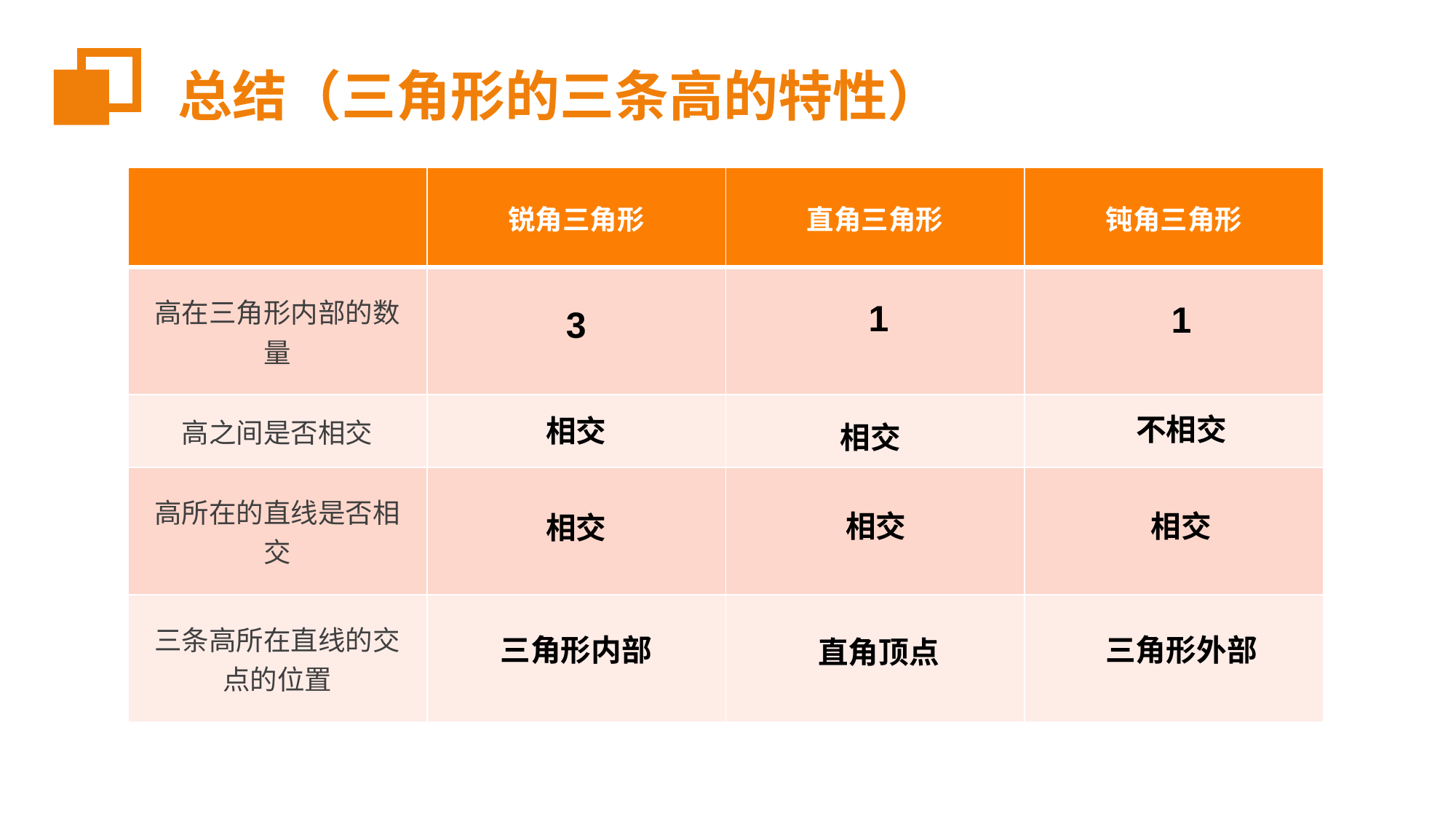

总结（三角形的三条高的特性）
|  | 锐角三角形 | 直角三角形 | 钝角三角形 |
| --- | --- | --- | --- |
| 高在三角形内部的数量 |  |  |  |
| 高之间是否相交 |  |  |  |
| 高所在的直线是否相交 |  |  |  |
| 三条高所在直线的交点的位置 |  |  |  |
1
1
3
不相交
相交
相交
相交
相交
相交
三角形内部
三角形外部
直角顶点